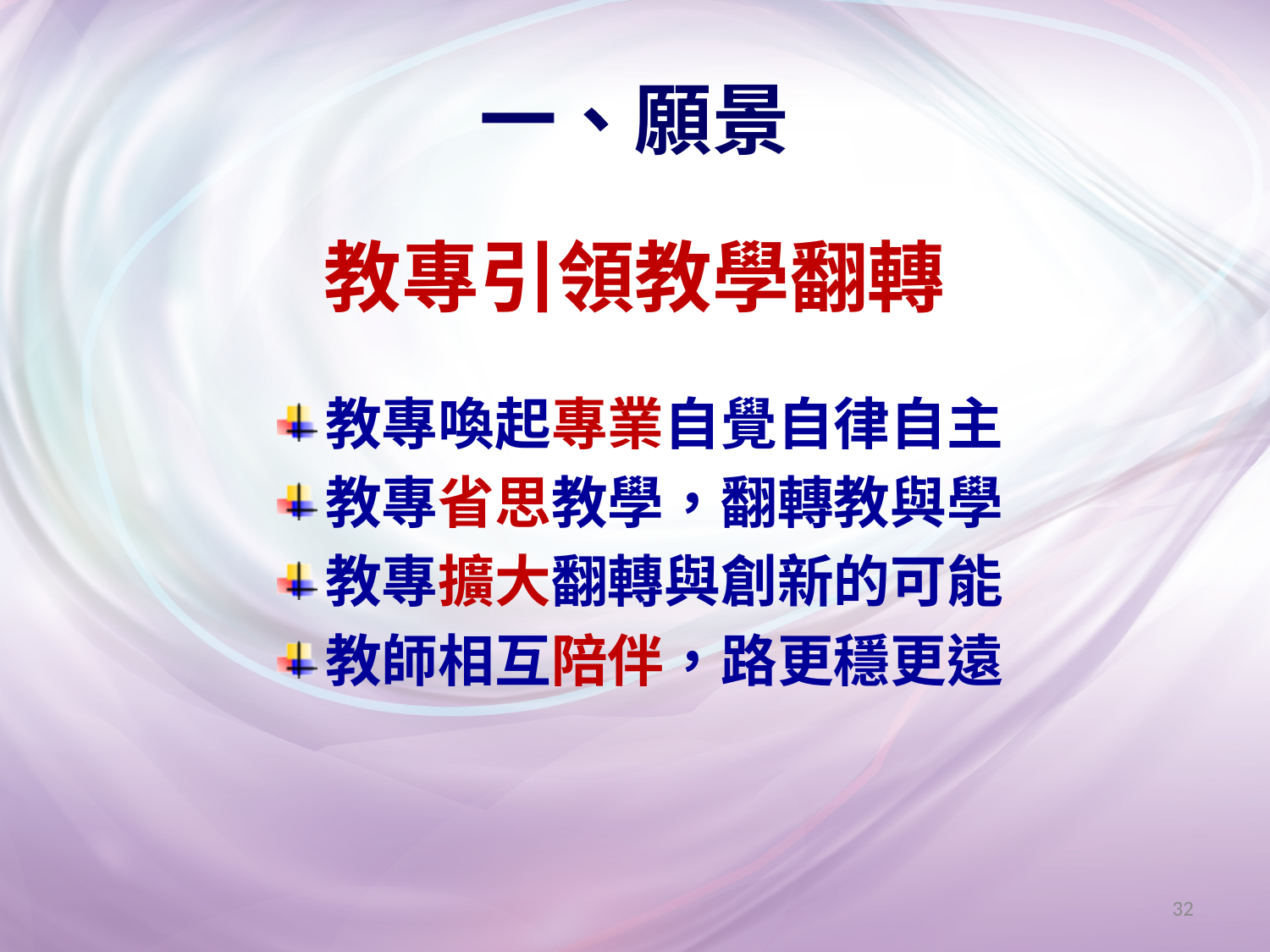

# 一、願景
教專引領教學翻轉
教專喚起專業自覺自律自主
教專省思教學，翻轉教與學
教專擴大翻轉與創新的可能
教師相互陪伴，路更穩更遠
32